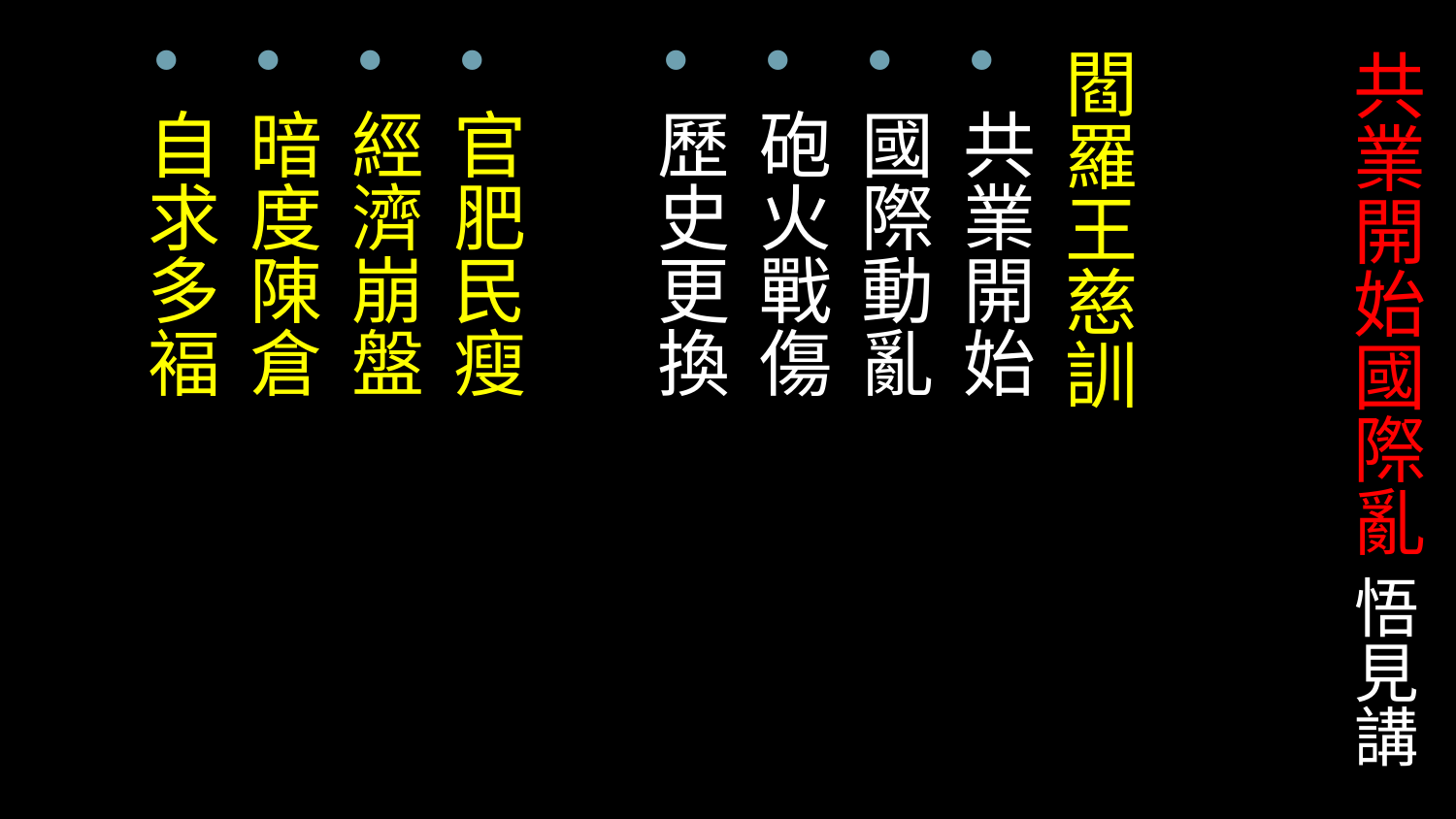

# 共業開始國際亂 悟見講
閻羅王慈訓
共業開始
國際動亂
砲火戰傷
歷史更換

官肥民瘦
經濟崩盤
暗度陳倉
自求多褔